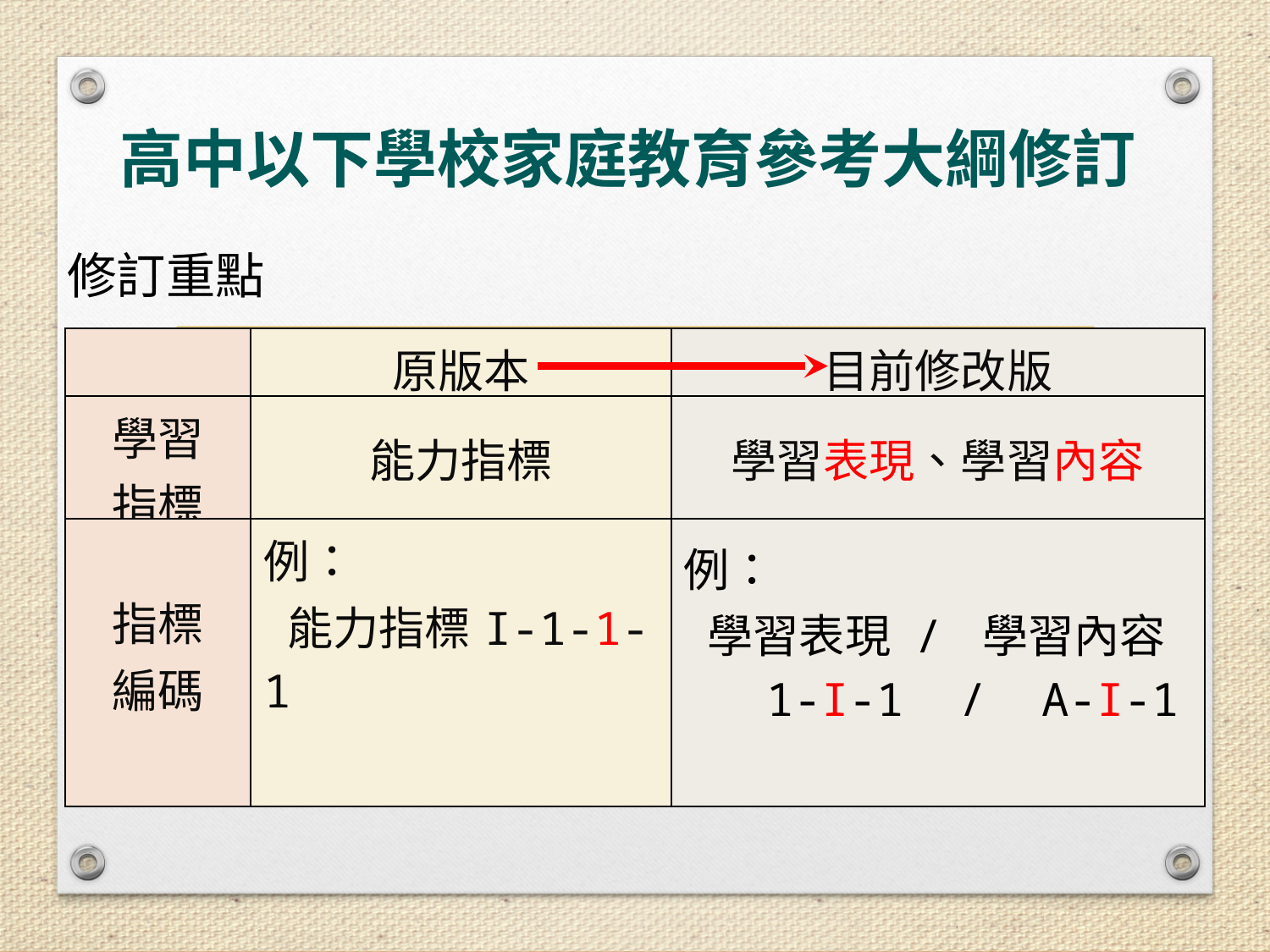

高中以下學校家庭教育參考大綱修訂
修訂重點
|  | 原版本 | 目前修改版 |
| --- | --- | --- |
| 學習 指標 | 能力指標 | 學習表現、學習內容 |
| 指標 編碼 | 例： 能力指標I-1-1-1 | 例： 學習表現 / 學習內容 1-I-1 / A-I-1 |